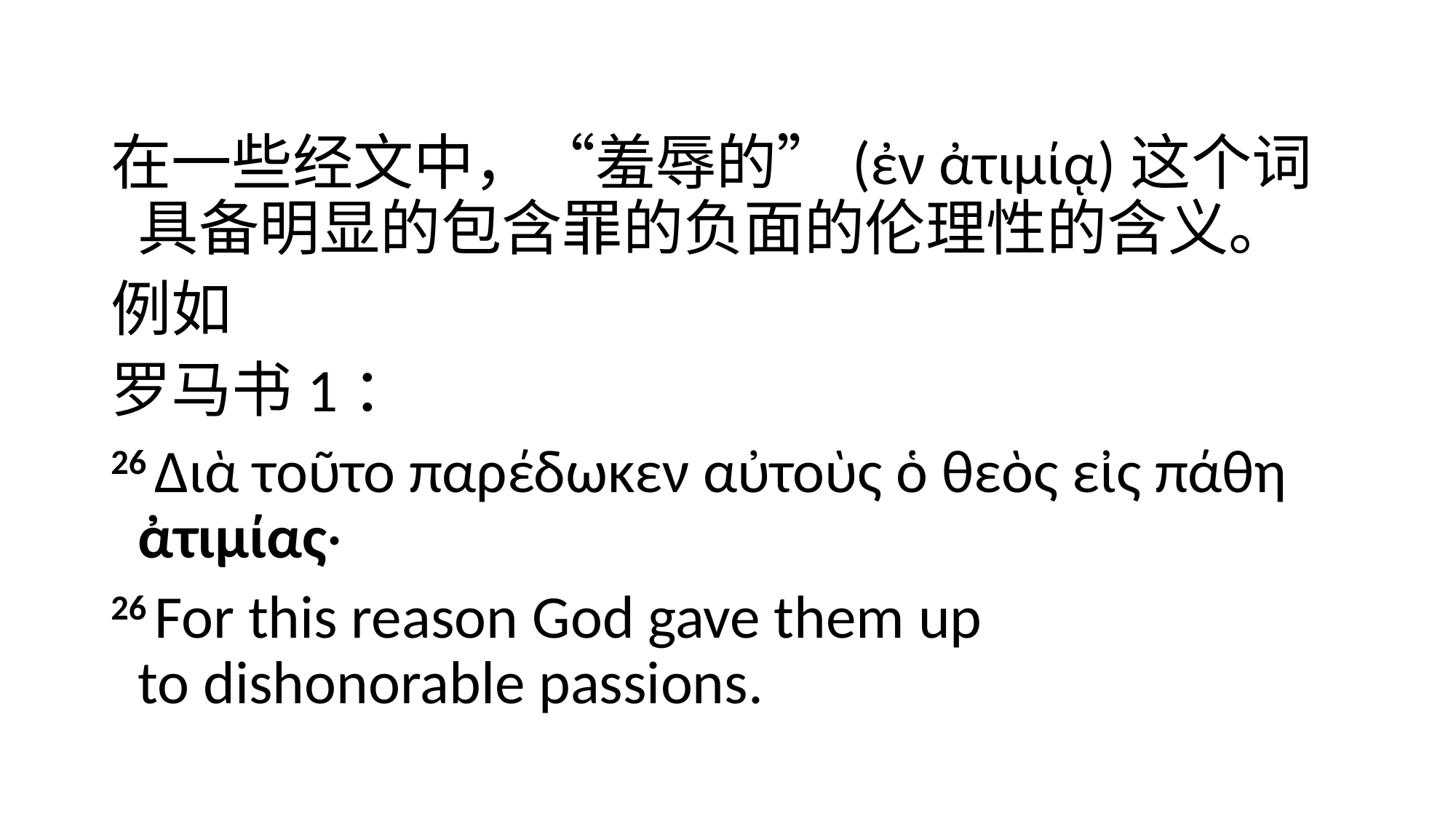

#
在一些经文中，“羞辱的”(ἐν ἀτιμίᾳ)这个词具备明显的包含罪的负面的伦理性的含义。
例如
罗马书1：
26 Διὰ τοῦτο παρέδωκεν αὐτοὺς ὁ θεὸς εἰς πάθη ἀτιμίας·
26 For this reason God gave them up to dishonorable passions.